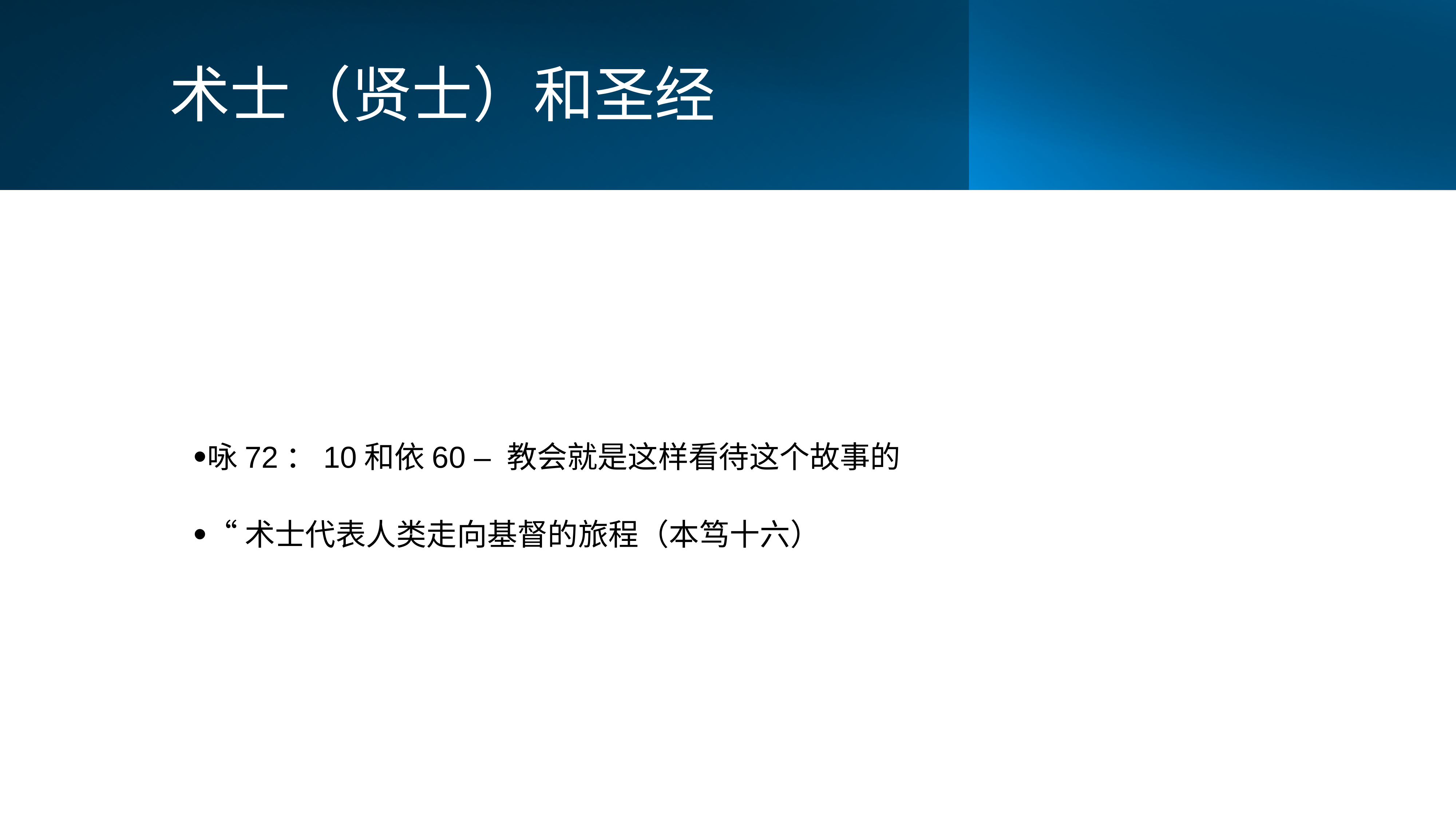

# 术士（贤士）和圣经
咏72：10和依60 – 教会就是这样看待这个故事的
“术士代表人类走向基督的旅程（本笃十六）